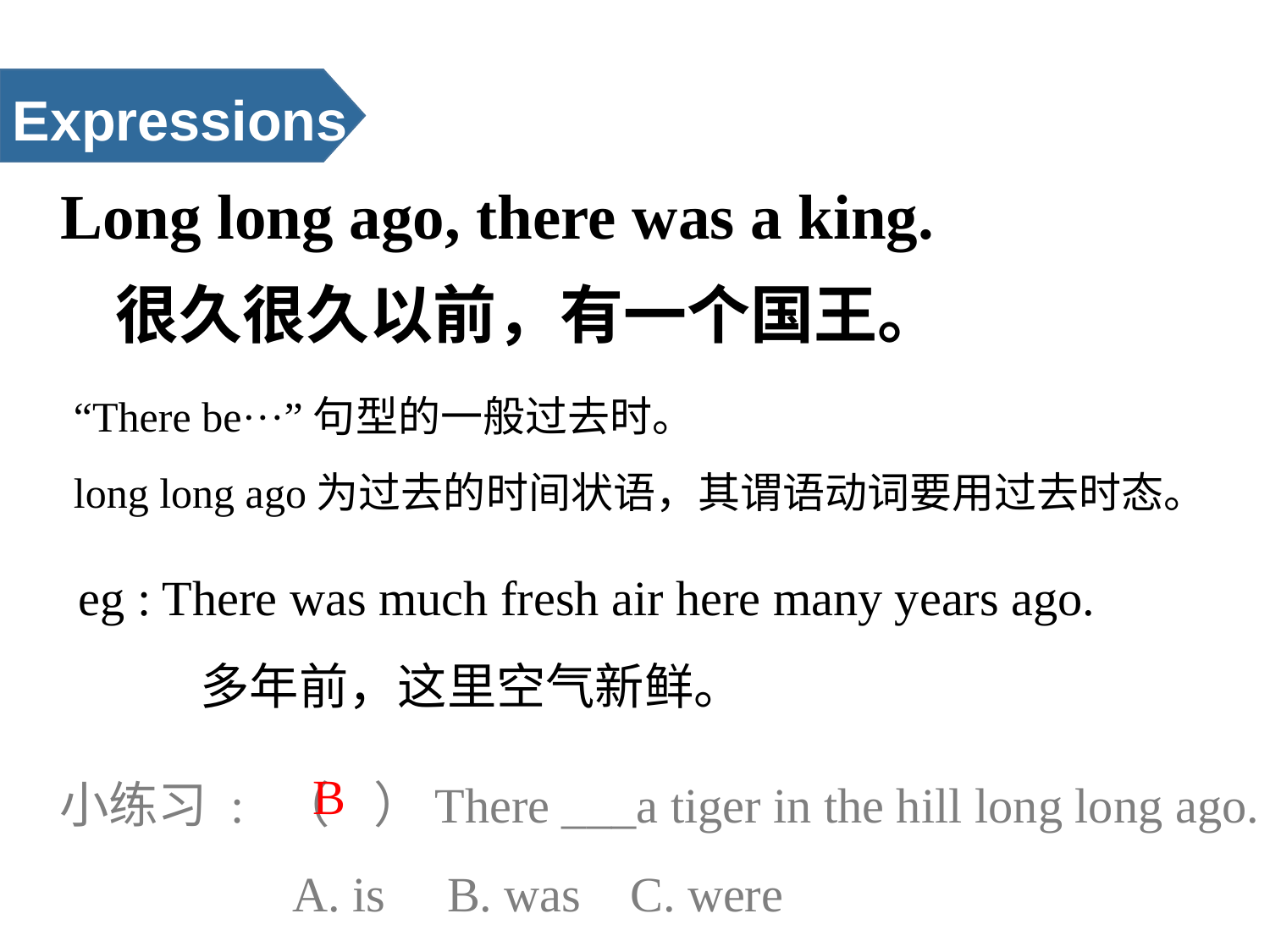

Expressions
Long long ago, there was a king.
很久很久以前，有一个国王。
“There be···”句型的一般过去时。
long long ago为过去的时间状语，其谓语动词要用过去时态。
eg : There was much fresh air here many years ago.
          多年前，这里空气新鲜。
小练习 :  （    ）There ___a tiger in the hill long long ago.
                   A. is     B. was    C. were
B